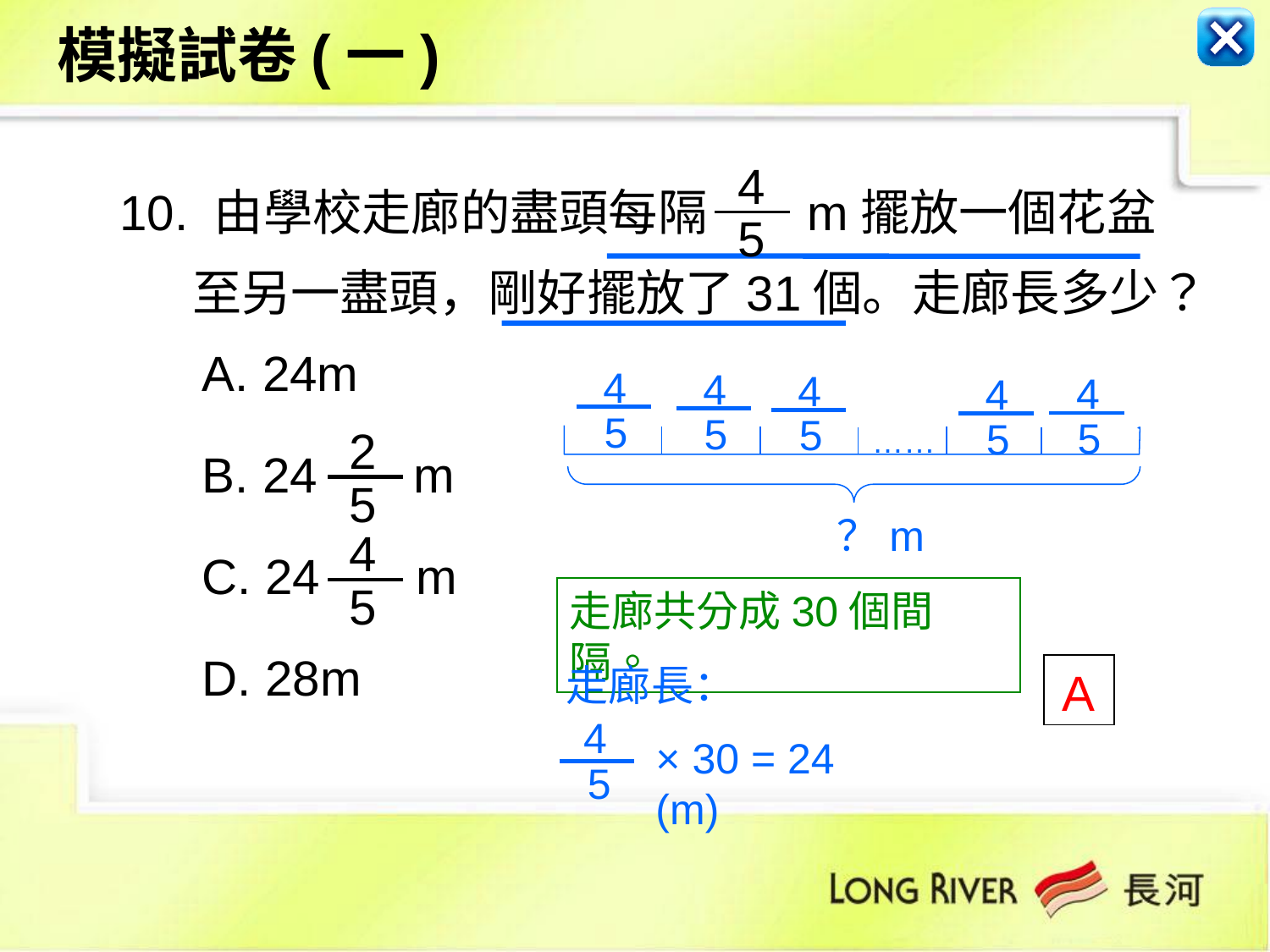

模擬試卷(一)
4
5
  10. 由學校走廊的盡頭每隔        m擺放一個花盆
        至另一盡頭，剛好擺放了31個。走廊長多少？
        A. 24m
        B. 24       m
        C. 24       m
        D. 28m

4
5
4
5
4
5
4
5
4
5
2
5
……

？m
4
5
走廊共分成30個間隔。
走廊長：

A
4
5
× 30 = 24 (m)